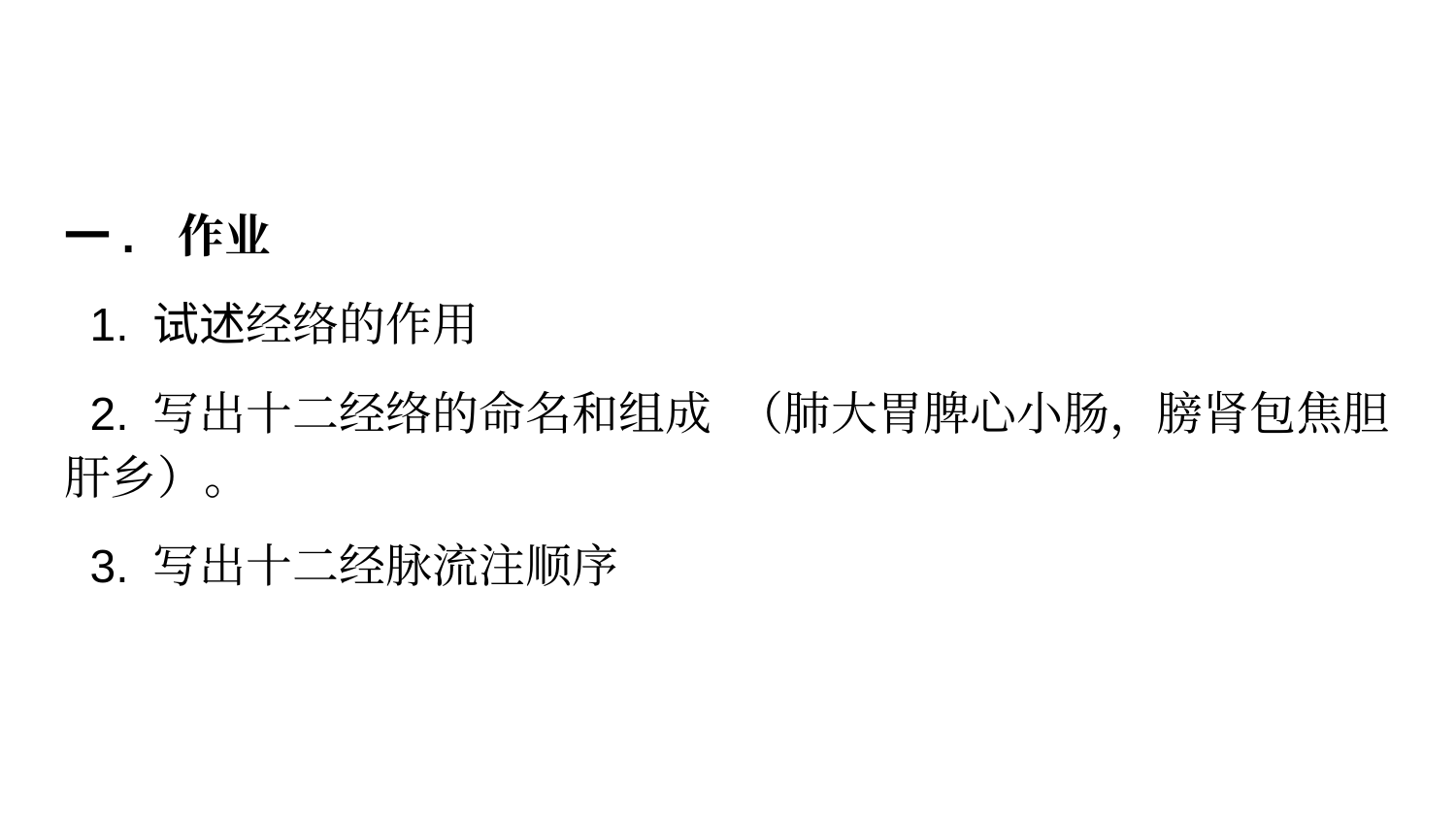

#
一.   作业
  1. 试述经络的作用
  2. 写出十二经络的命名和组成  （肺大胃脾心小肠，膀肾包焦胆肝乡）。
  3. 写出十二经脉流注顺序